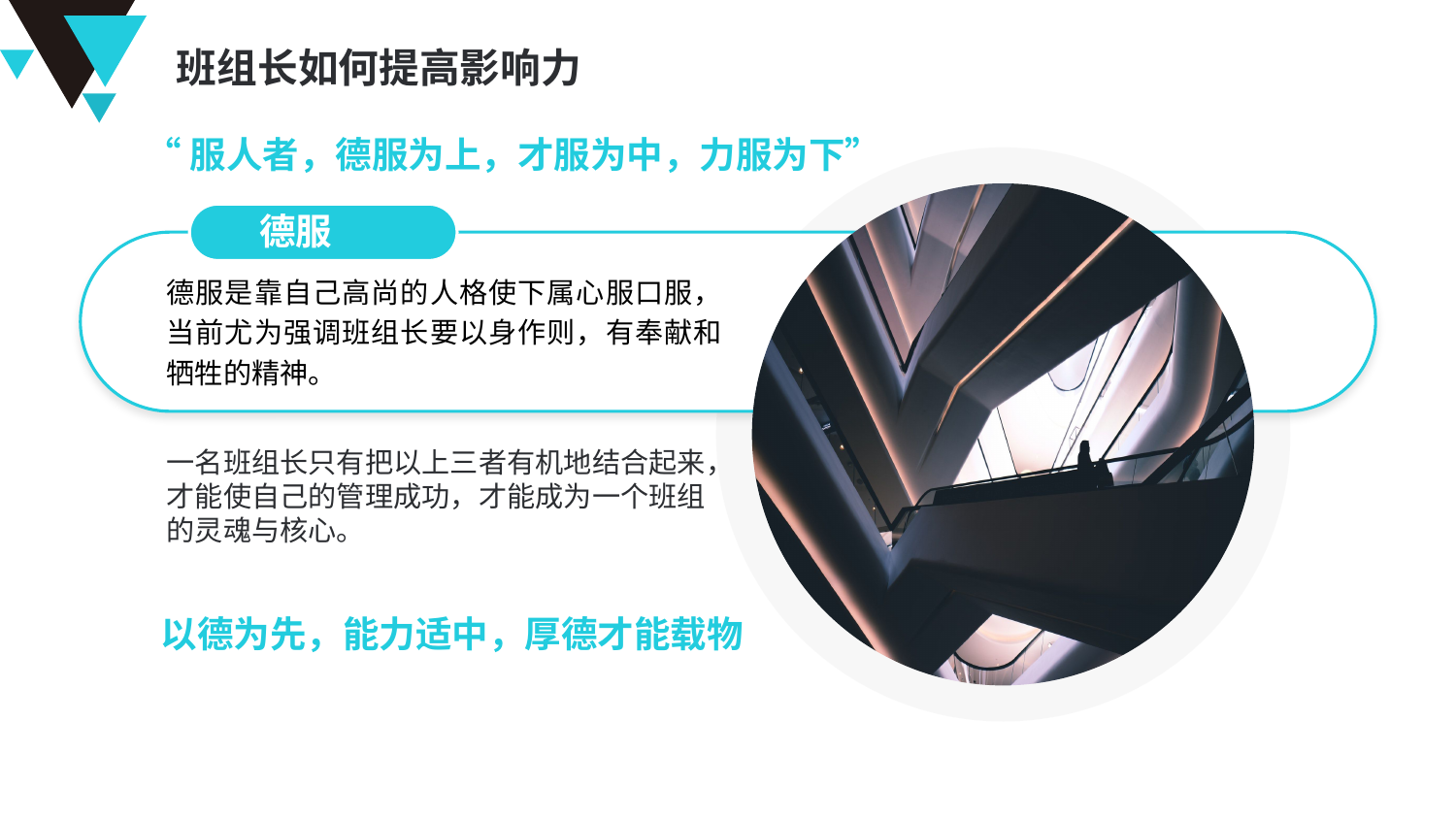

班组长如何提高影响力
“服人者，德服为上，才服为中，力服为下”

德服
德服是靠自己高尚的人格使下属心服口服，当前尤为强调班组长要以身作则，有奉献和牺牲的精神。
一名班组长只有把以上三者有机地结合起来，才能使自己的管理成功，才能成为一个班组的灵魂与核心。
以德为先，能力适中，厚德才能载物